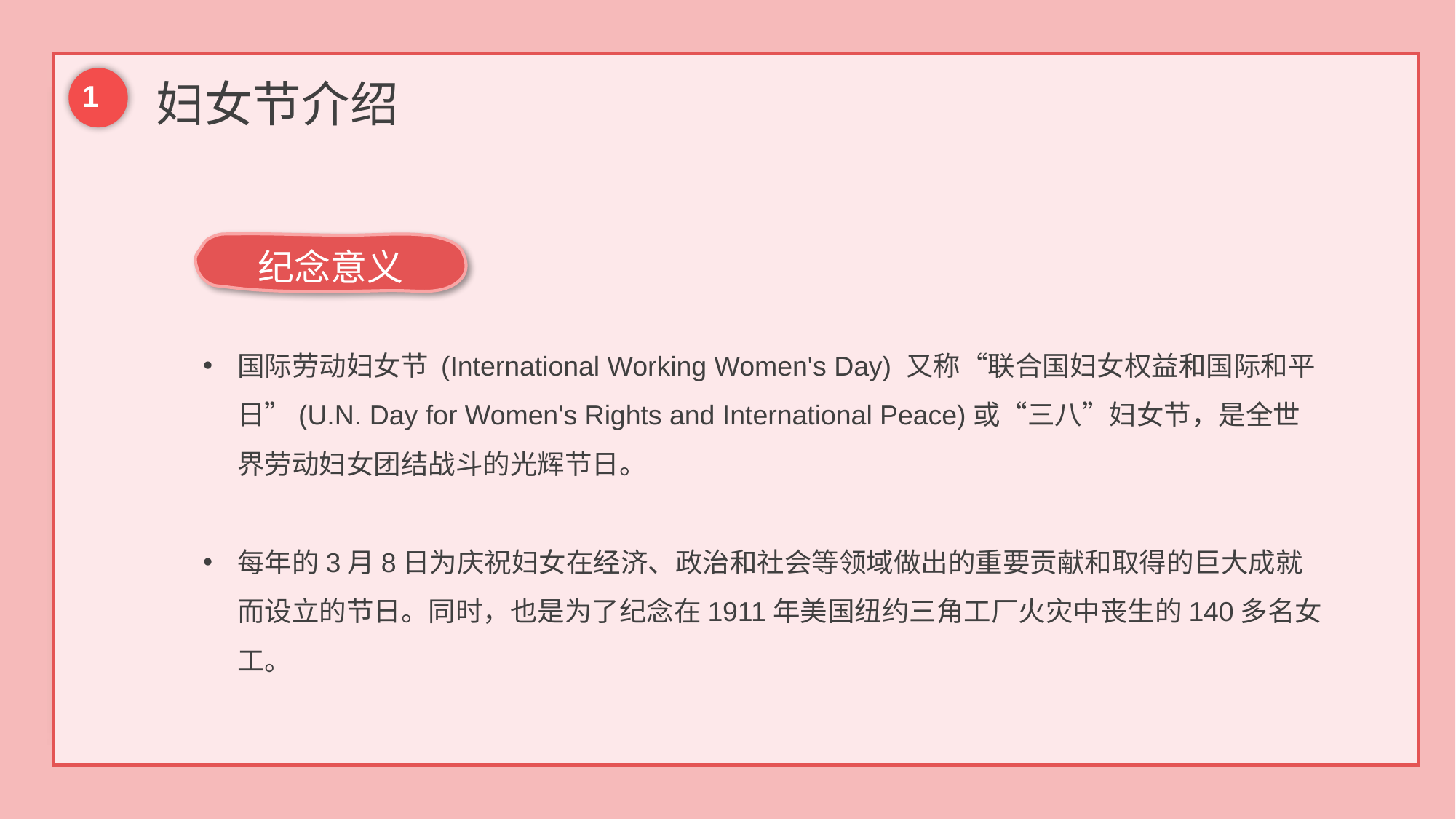

1
妇女节介绍

纪念意义
国际劳动妇女节 (International Working Women's Day) 又称“联合国妇女权益和国际和平日”(U.N. Day for Women's Rights and International Peace)或“三八”妇女节，是全世界劳动妇女团结战斗的光辉节日。

每年的3月8日为庆祝妇女在经济、政治和社会等领域做出的重要贡献和取得的巨大成就而设立的节日。同时，也是为了纪念在1911年美国纽约三角工厂火灾中丧生的140多名女工。